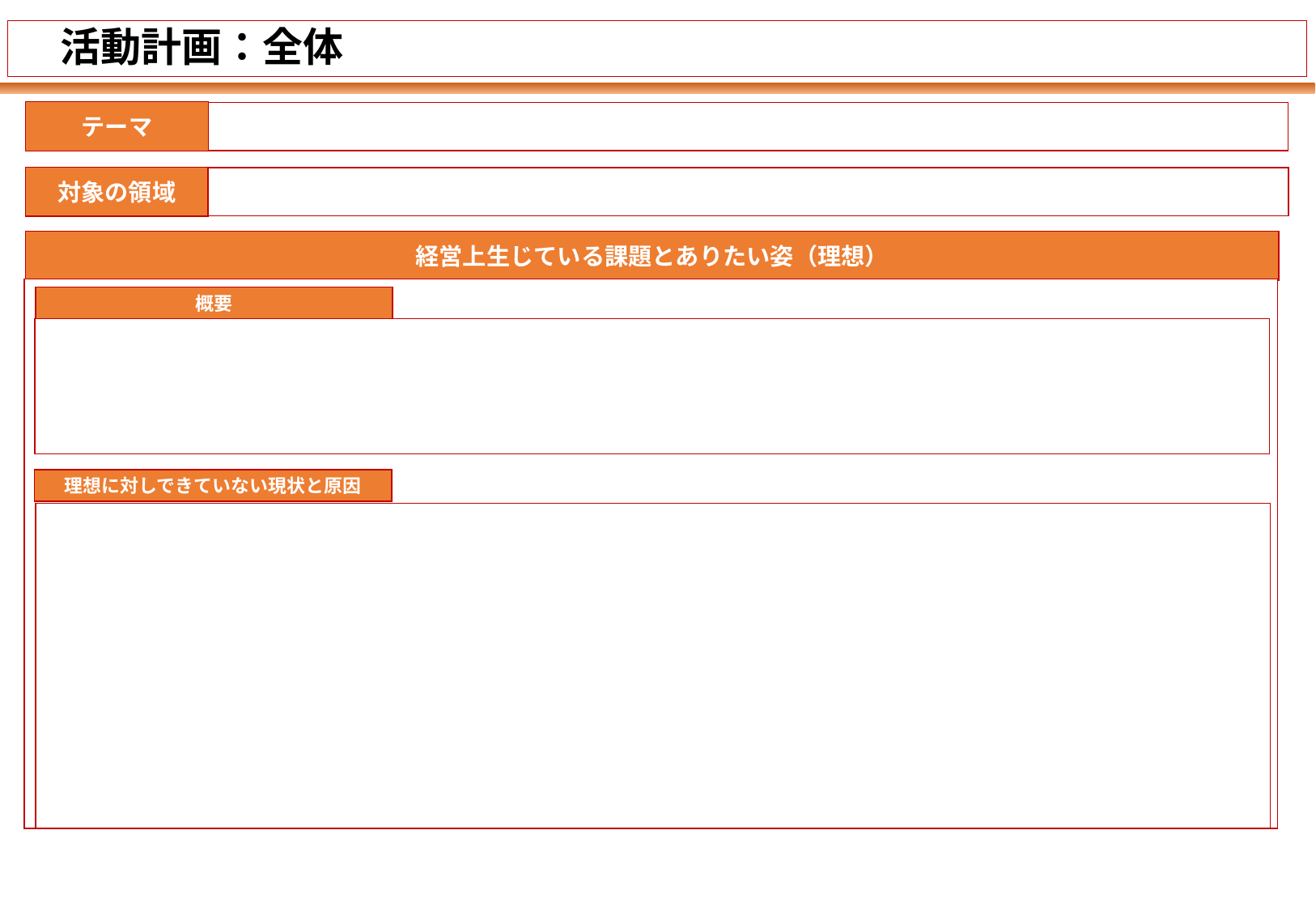

# 活動計画：全体

テーマ

対象の領域

経営上生じている課題とありたい姿（理想）

概要

理想に対しできていない現状と原因